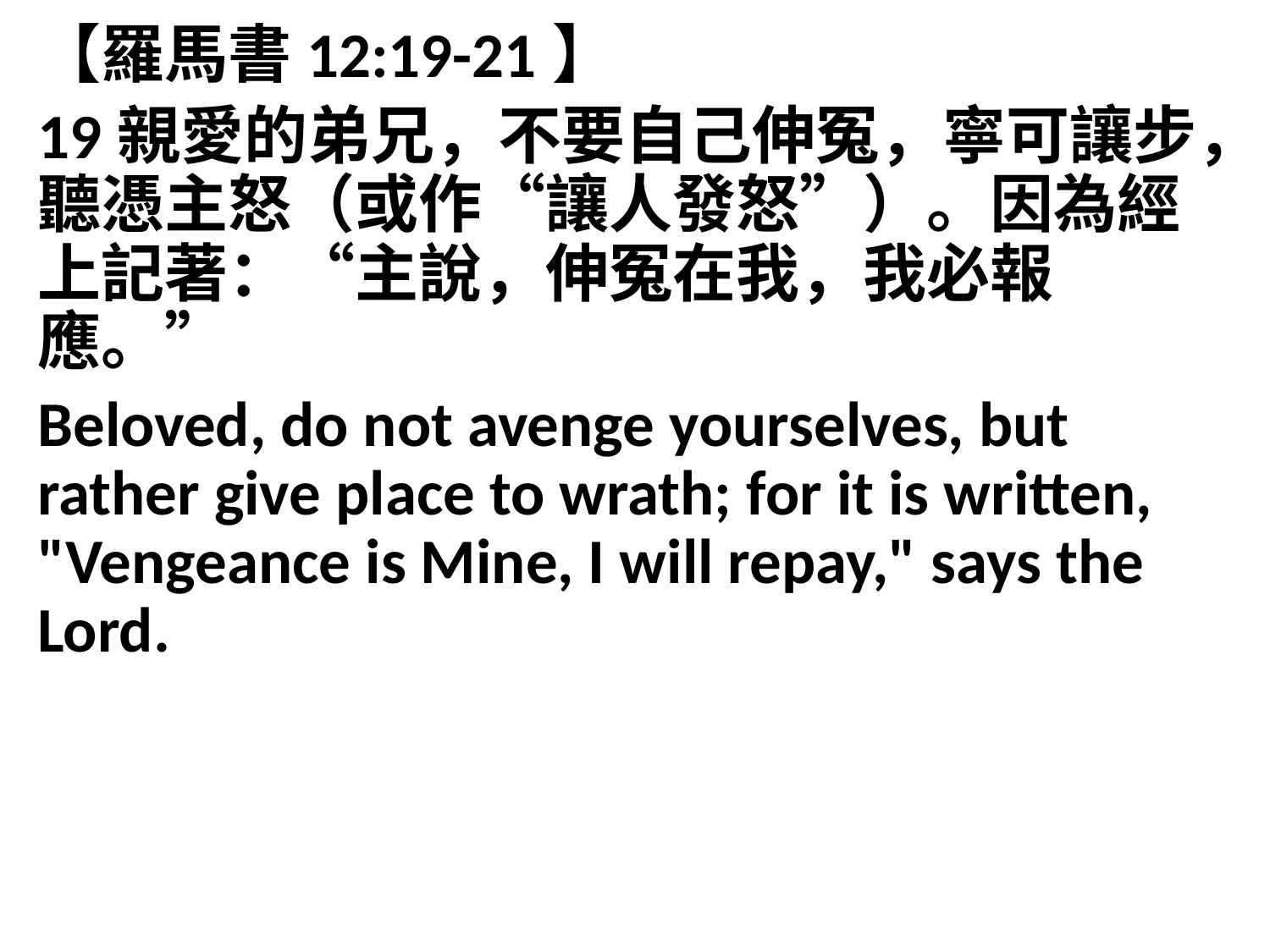

【羅馬書12:19-21】
19親愛的弟兄，不要自己伸冤，寧可讓步，聽憑主怒（或作“讓人發怒”）。因為經上記著：“主說，伸冤在我，我必報應。”
Beloved, do not avenge yourselves, but rather give place to wrath; for it is written, "Vengeance is Mine, I will repay," says the Lord.